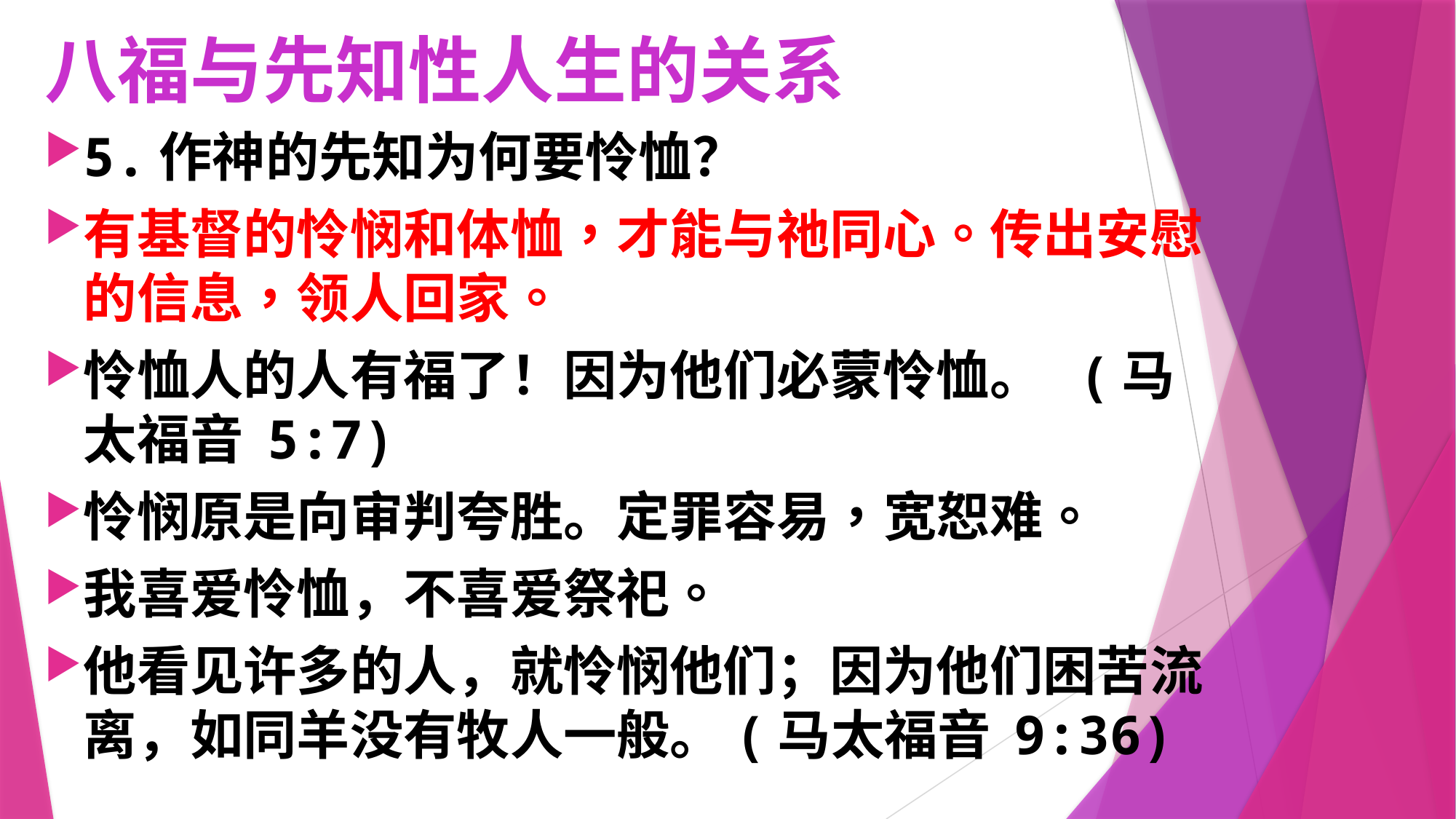

# 八福与先知性人生的关系
5.作神的先知为何要怜恤？
有基督的怜悯和体恤，才能与祂同心。传出安慰的信息，领人回家。
怜恤人的人有福了！因为他们必蒙怜恤。  (马太福音 5:7)
怜悯原是向审判夸胜。定罪容易，宽恕难。
我喜爱怜恤，不喜爱祭祀。
他看见许多的人，就怜悯他们；因为他们困苦流离，如同羊没有牧人一般。(马太福音 9:36)